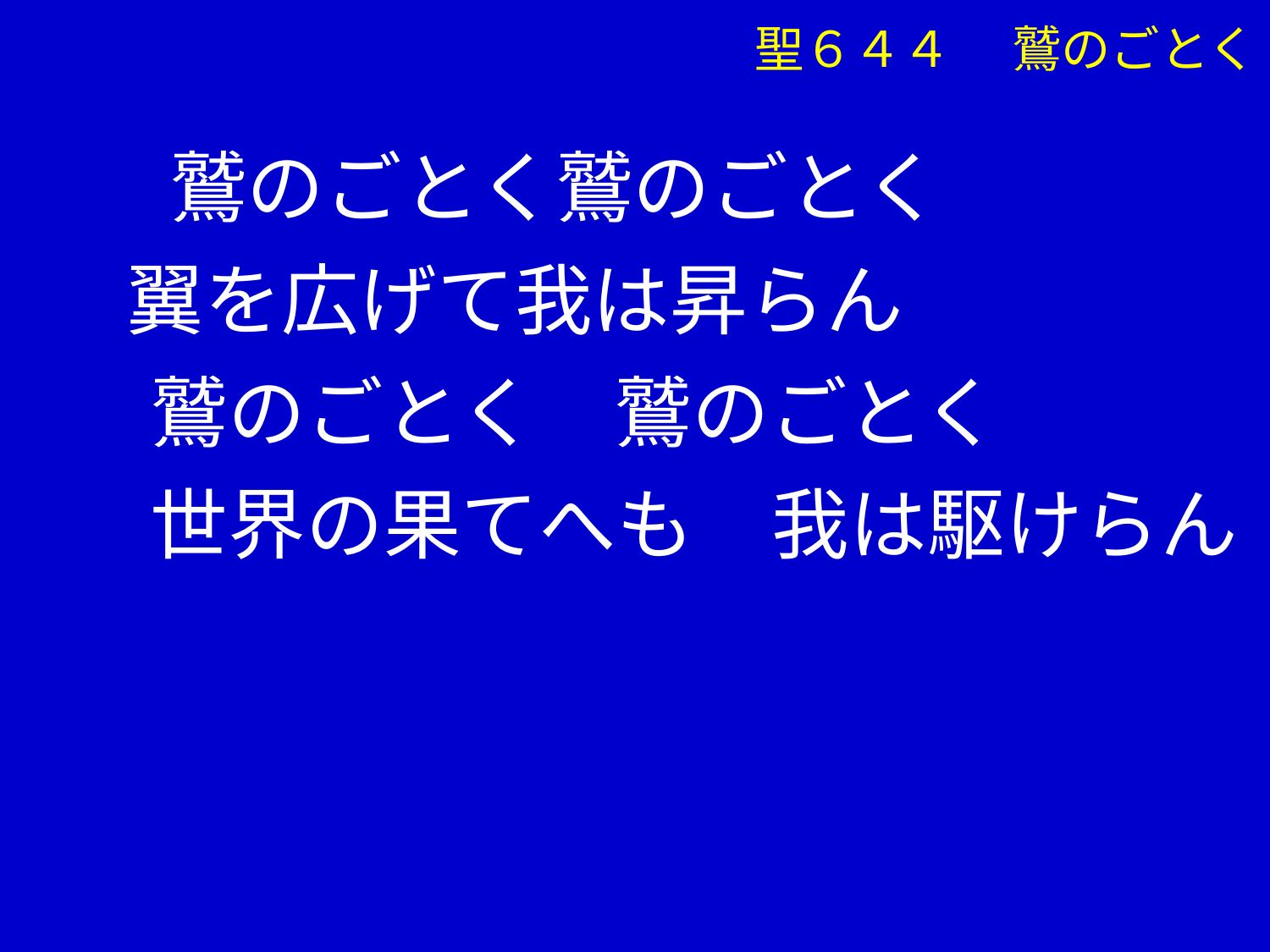

聖６４４　 鷲のごとく

 　鷲のごとく鷲のごとく
   翼を広げて我は昇らん
　 鷲のごとく　鷲のごとく
　 世界の果てへも　我は駆けらん